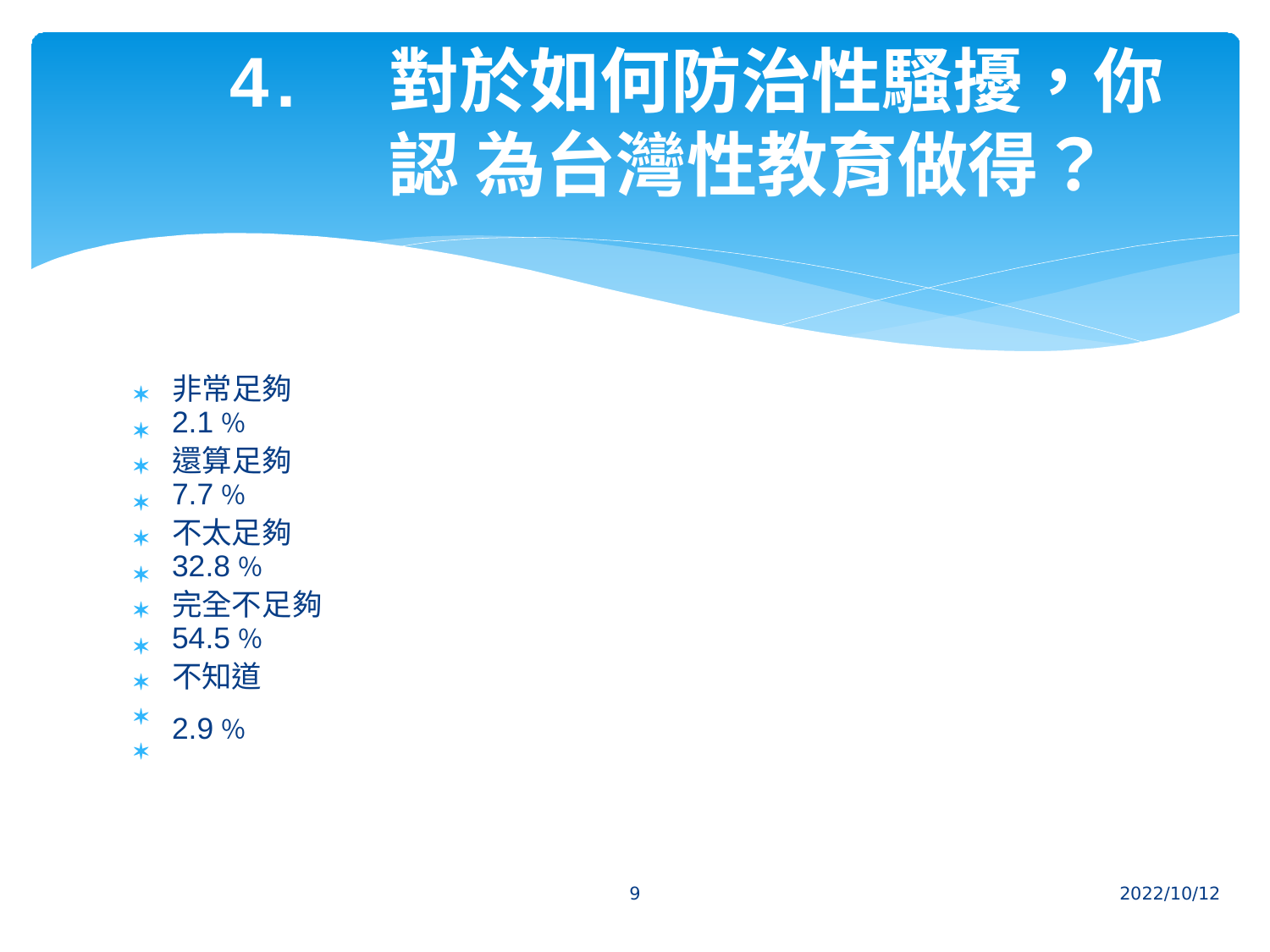

# 4.	對於如何防治性騷擾，你認 為台灣性教育做得？
非常足夠
2.1％
還算足夠
7.7％
不太足夠
32.8％
完全不足夠
54.5％
不知道
2.9％
∗
∗
∗
∗
∗
∗
∗
∗
∗
∗
∗
9
2022/10/12